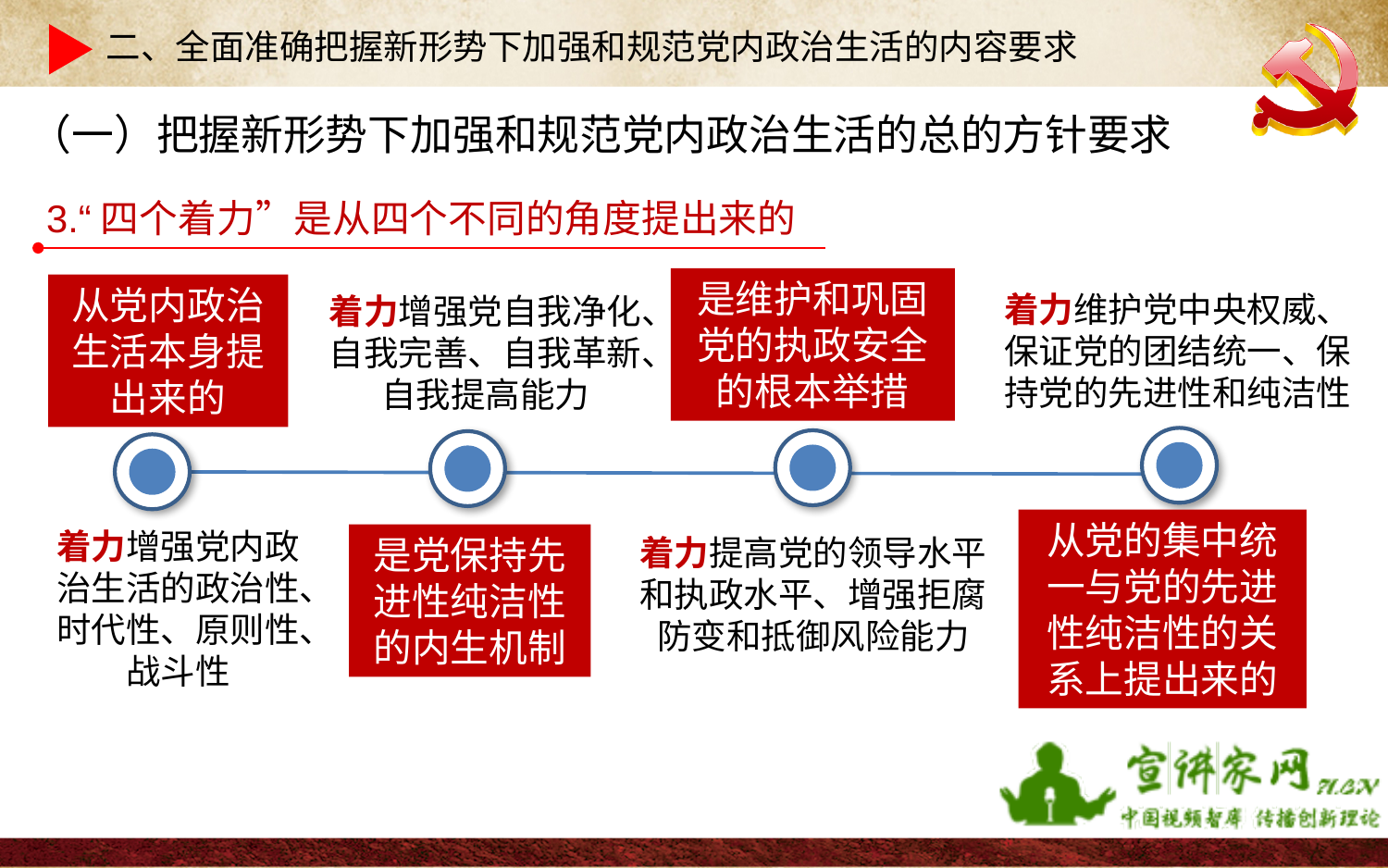

二、全面准确把握新形势下加强和规范党内政治生活的内容要求
（一）把握新形势下加强和规范党内政治生活的总的方针要求
3.“四个着力”是从四个不同的角度提出来的

是维护和巩固党的执政安全的根本举措
从党内政治生活本身提出来的
着力维护党中央权威、保证党的团结统一、保持党的先进性和纯洁性
着力增强党自我净化、自我完善、自我革新、自我提高能力

从党的集中统一与党的先进性纯洁性的关系上提出来的
着力增强党内政治生活的政治性、时代性、原则性、战斗性
是党保持先进性纯洁性的内生机制
着力提高党的领导水平和执政水平、增强拒腐防变和抵御风险能力